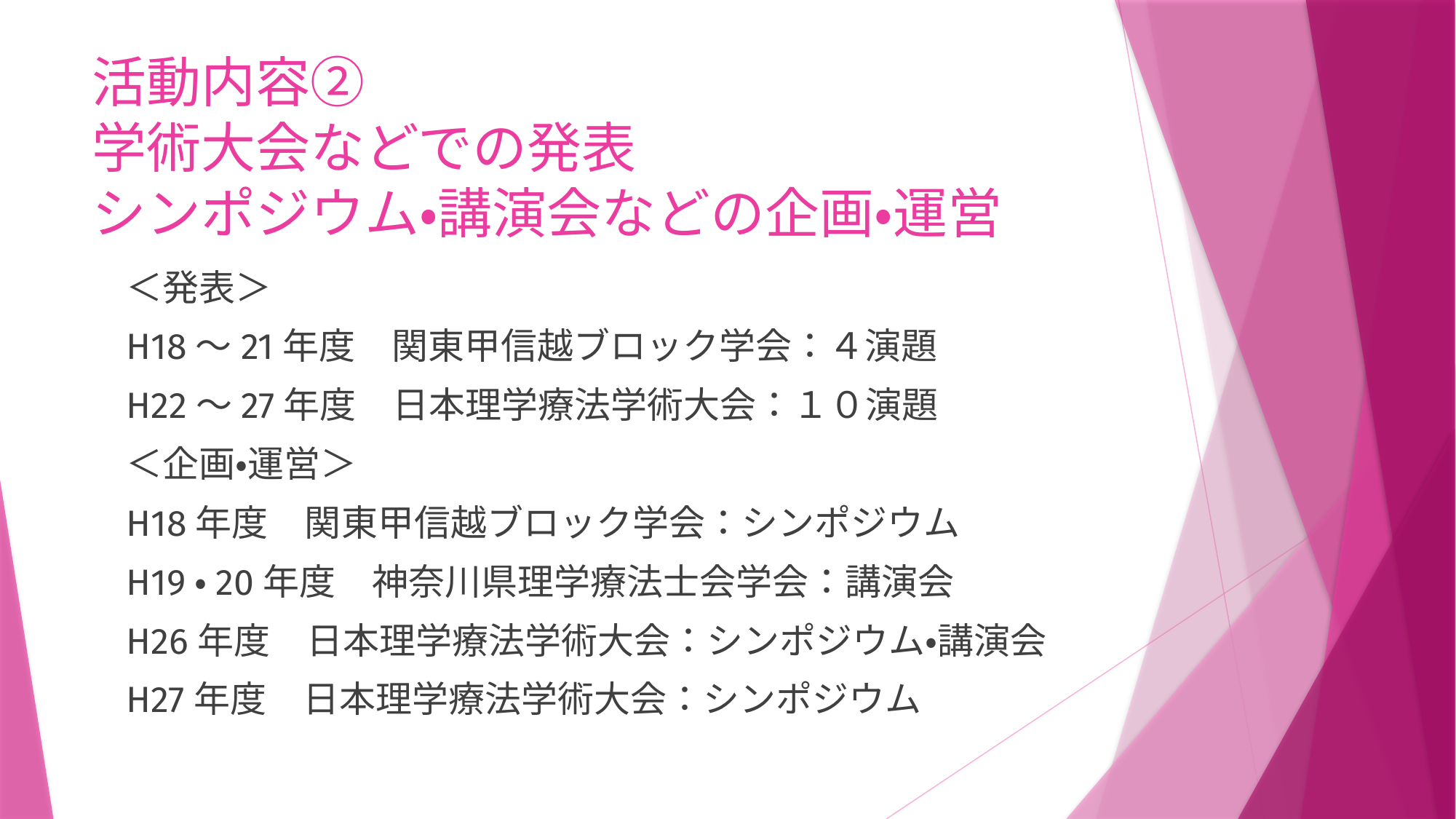

# 活動内容② 学術大会などでの発表 シンポジウム・講演会などの企画・運営
＜発表＞
H18～21年度　関東甲信越ブロック学会：４演題
H22～27年度　日本理学療法学術大会：１０演題
＜企画・運営＞
H18年度　関東甲信越ブロック学会：シンポジウム
H19・20年度　神奈川県理学療法士会学会：講演会
H26年度　日本理学療法学術大会：シンポジウム・講演会
H27年度　日本理学療法学術大会：シンポジウム